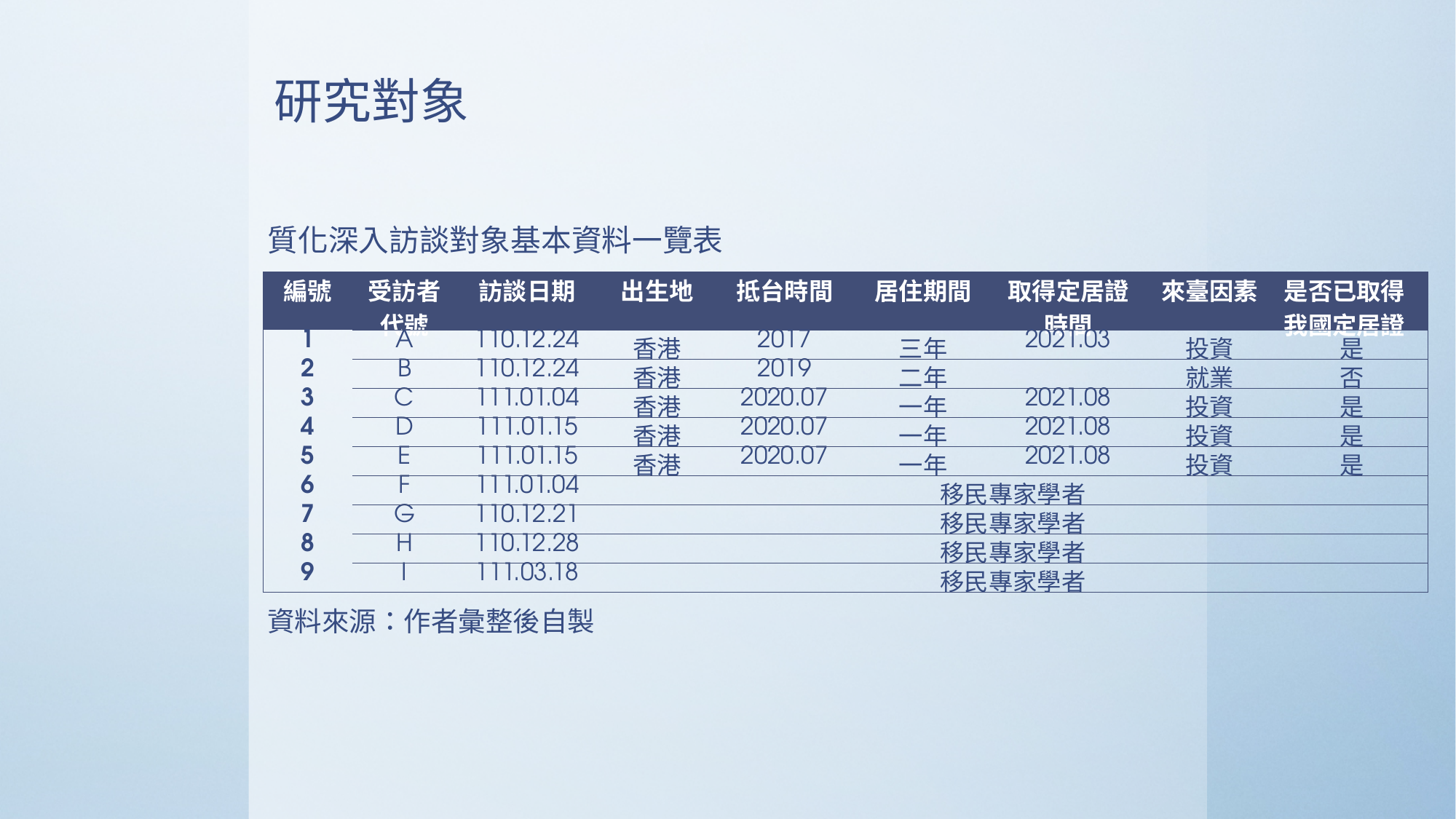

研究對象
質化深入訪談對象基本資料一覽表
| 編號 | 受訪者代號 | 訪談日期 | 出生地 | 抵台時間 | 居住期間 | 取得定居證時間 | 來臺因素 | 是否已取得我國定居證 |
| --- | --- | --- | --- | --- | --- | --- | --- | --- |
| 1 | A | 110.12.24 | 香港 | 2017 | 三年 | 2021.03 | 投資 | 是 |
| 2 | B | 110.12.24 | 香港 | 2019 | 二年 |  | 就業 | 否 |
| 3 | C | 111.01.04 | 香港 | 2020.07 | 一年 | 2021.08 | 投資 | 是 |
| 4 | D | 111.01.15 | 香港 | 2020.07 | 一年 | 2021.08 | 投資 | 是 |
| 5 | E | 111.01.15 | 香港 | 2020.07 | 一年 | 2021.08 | 投資 | 是 |
| 6 | F | 111.01.04 | 移民專家學者 |  |  |  |  |  |
| 7 | G | 110.12.21 | 移民專家學者 |  |  |  |  |  |
| 8 | H | 110.12.28 | 移民專家學者 |  |  |  |  |  |
| 9 | I | 111.03.18 | 移民專家學者 |  |  |  |  |  |
資料來源：作者彙整後自製